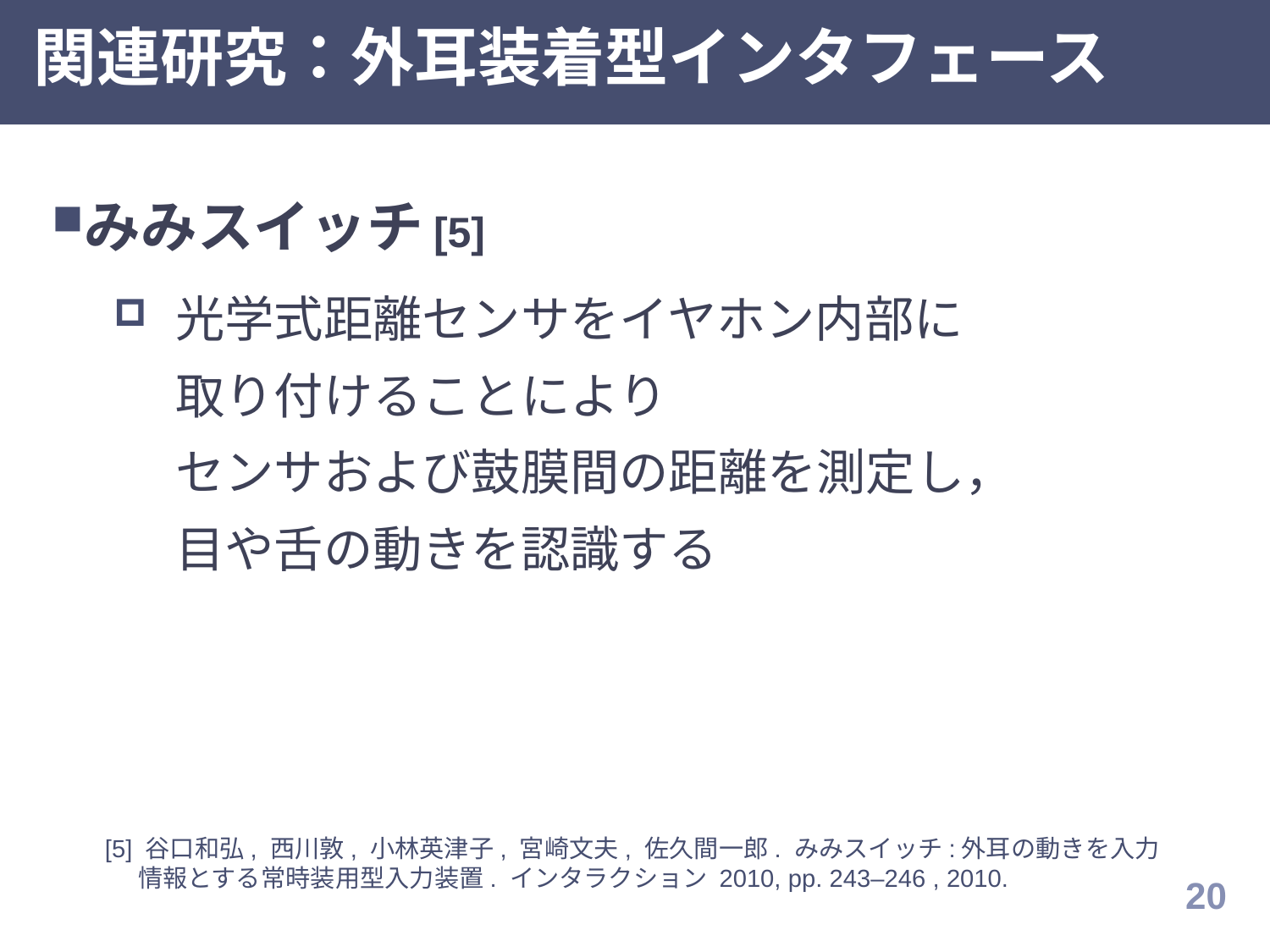

# 関連研究：外耳装着型インタフェース
みみスイッチ [5]
光学式距離センサをイヤホン内部に
取り付けることにより
センサおよび鼓膜間の距離を測定し，
目や舌の動きを認識する

[5] 谷口和弘, 西川敦, 小林英津子, 宮崎文夫, 佐久間一郎. みみスイッチ:外耳の動きを入力
     情報とする常時装用型入力装置. インタラクション 2010, pp. 243–246 , 2010.
20